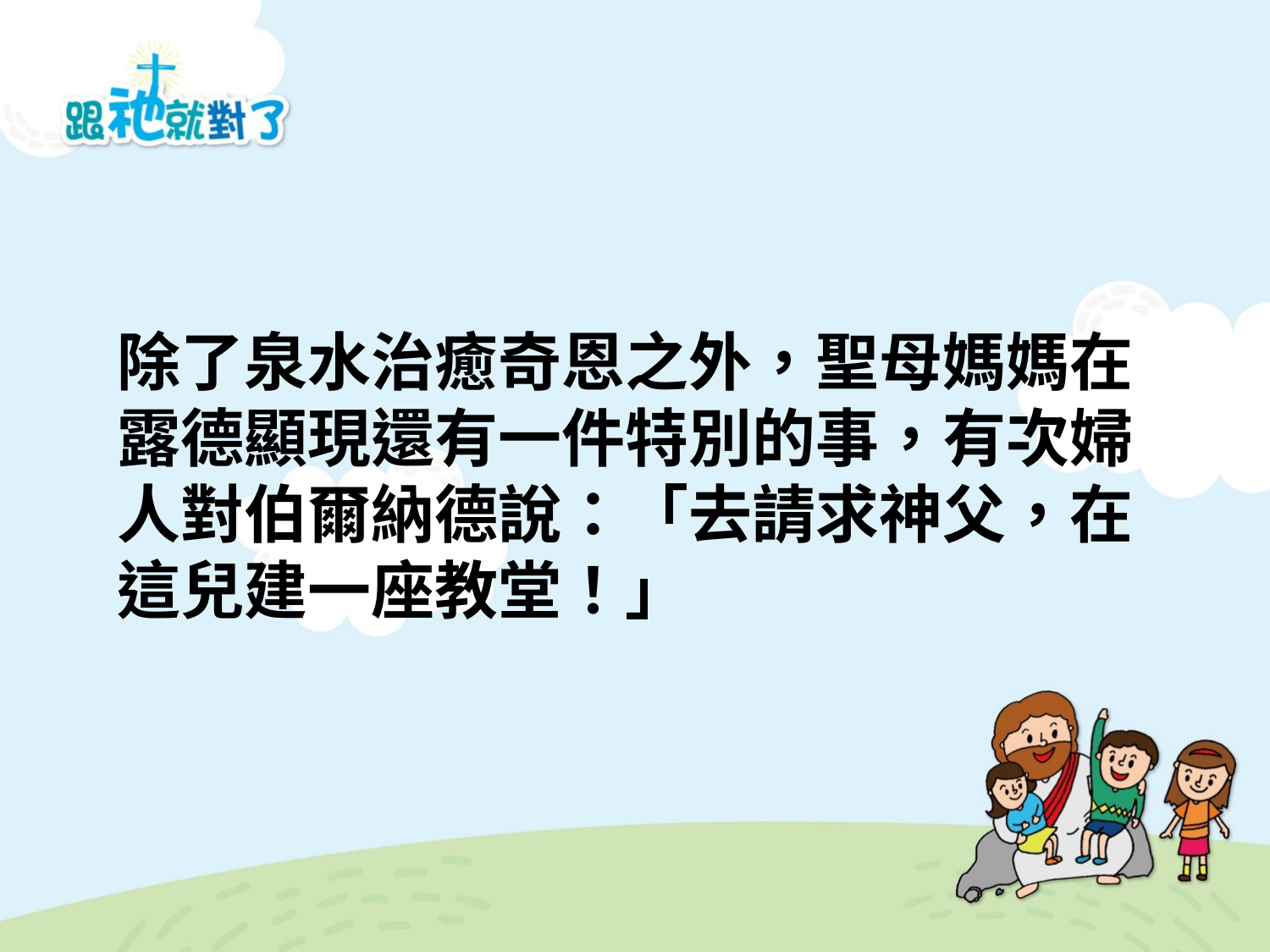

除了泉水治癒奇恩之外，聖母媽媽在露德顯現還有一件特別的事，有次婦人對伯爾納德說：「去請求神父，在這兒建一座教堂！」